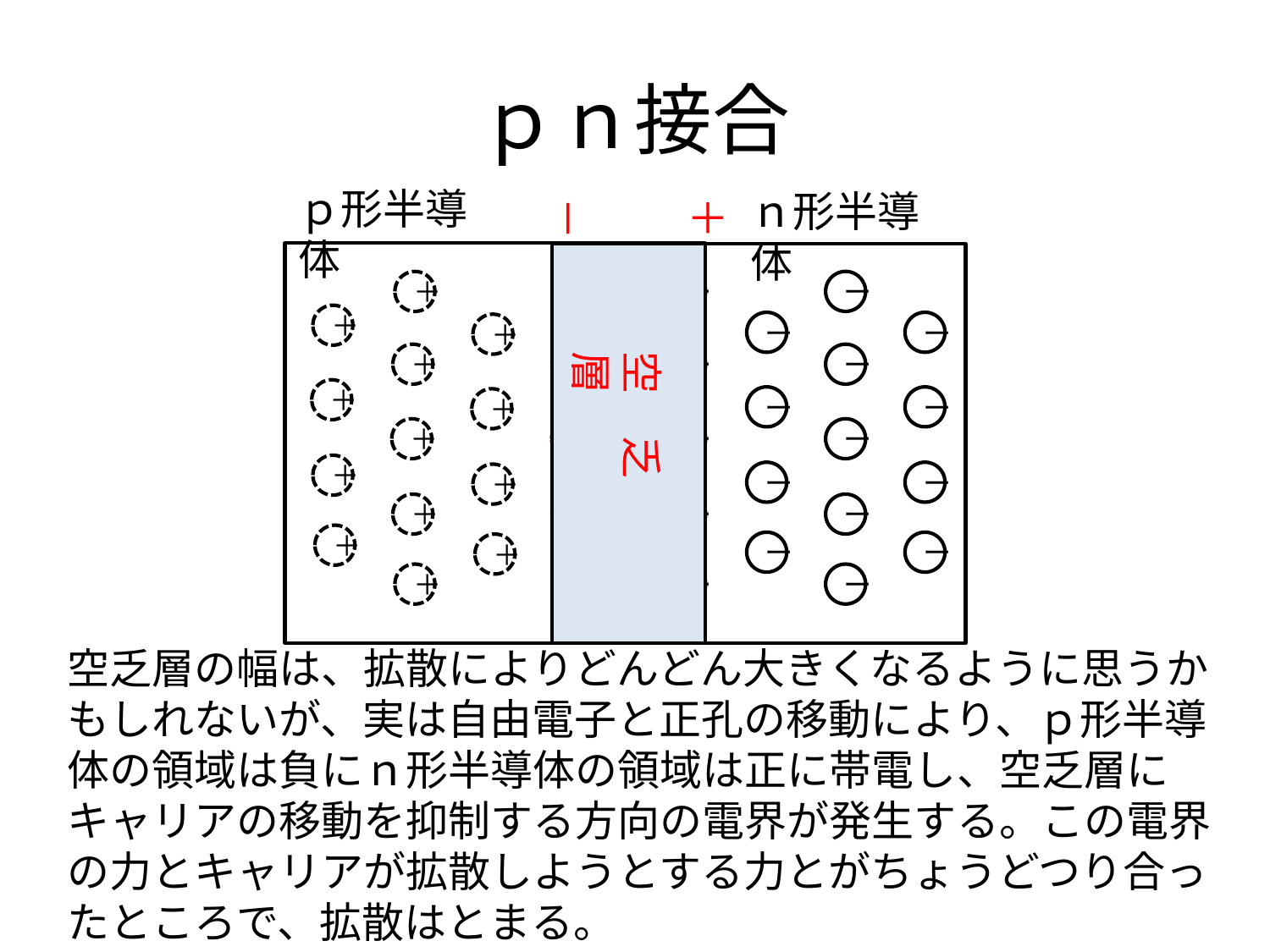

# ｐｎ接合
ｐ形半導体
ｎ形半導体
－
＋

ー
ー
＋
＋
＋
ー
ー
＋
空　乏　層
＋
＋
ー
ー
＋
ー
ー
＋
＋
＋
ー
ー
＋
ー
ー
＋
＋
＋
ー
ー
＋
ー
ー
＋
＋
＋
ー
ー
空乏層の幅は、拡散によりどんどん大きくなるように思うかもしれないが、実は自由電子と正孔の移動により、ｐ形半導体の領域は負にｎ形半導体の領域は正に帯電し、空乏層にキャリアの移動を抑制する方向の電界が発生する。この電界の力とキャリアが拡散しようとする力とがちょうどつり合ったところで、拡散はとまる。